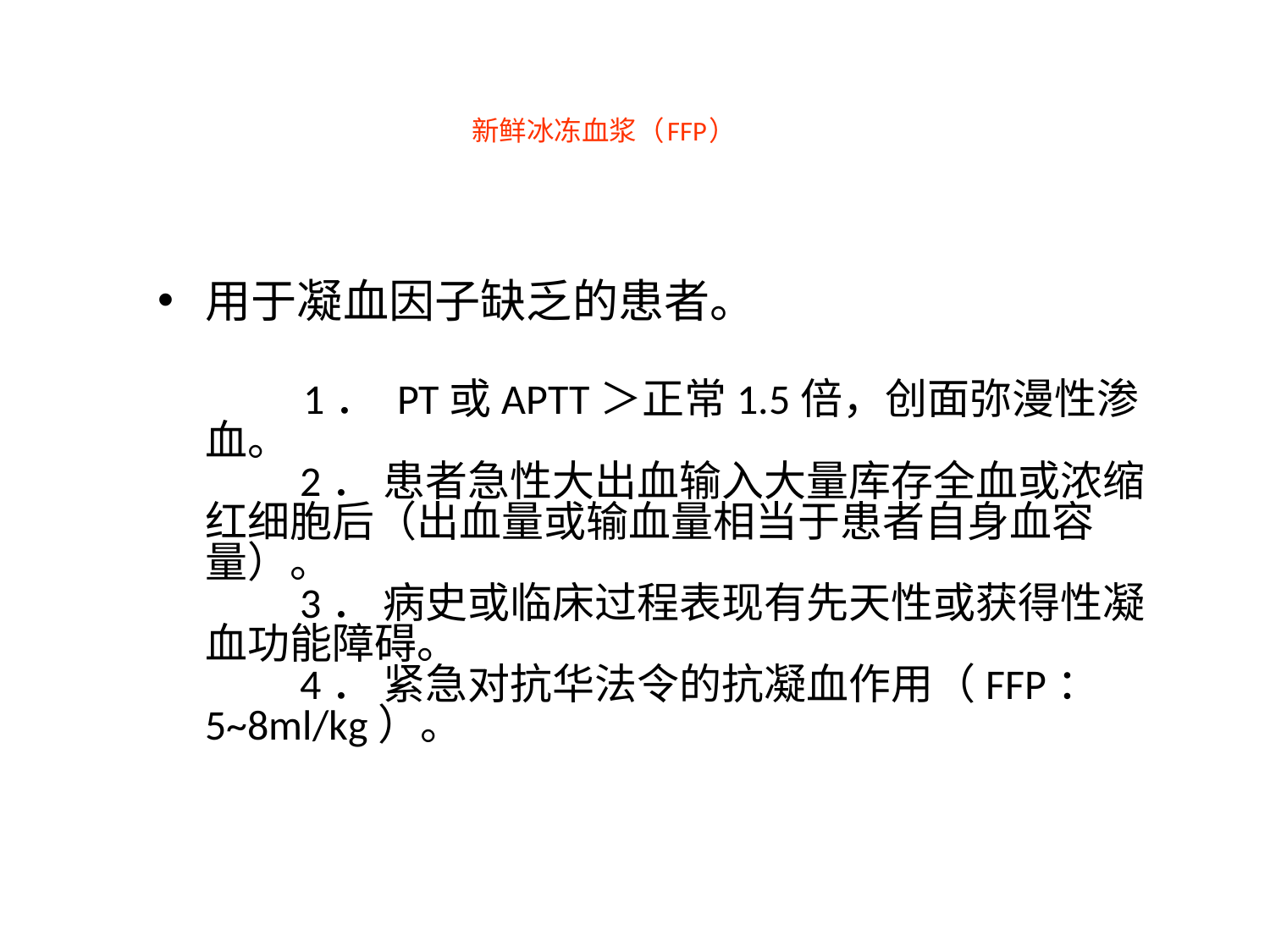

# 新鲜冰冻血浆（FFP）
用于凝血因子缺乏的患者。
　　1． PT或APTT＞正常1.5倍，创面弥漫性渗血。
　　2． 患者急性大出血输入大量库存全血或浓缩红细胞后（出血量或输血量相当于患者自身血容量）。
　　3． 病史或临床过程表现有先天性或获得性凝血功能障碍。
　　4． 紧急对抗华法令的抗凝血作用（FFP：5~8ml/kg）。